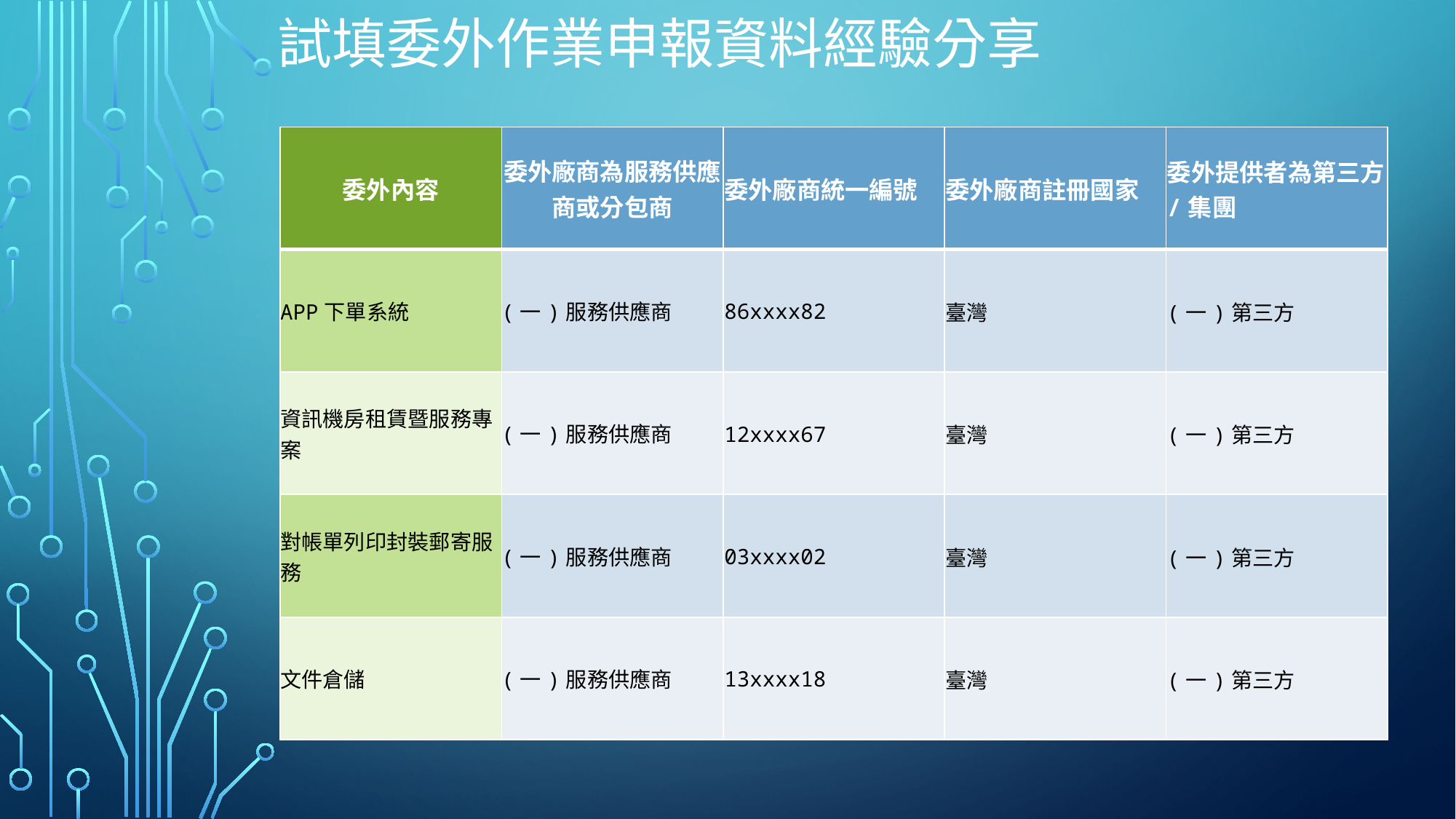

試填委外作業申報資料經驗分享
| 委外內容 | 委外廠商為服務供應商或分包商 | 委外廠商統一編號 | 委外廠商註冊國家 | 委外提供者為第三方/集團 |
| --- | --- | --- | --- | --- |
| APP下單系統 | (一)服務供應商 | 86xxxx82 | 臺灣 | (一)第三方 |
| 資訊機房租賃暨服務專案 | (一)服務供應商 | 12xxxx67 | 臺灣 | (一)第三方 |
| 對帳單列印封裝郵寄服務 | (一)服務供應商 | 03xxxx02 | 臺灣 | (一)第三方 |
| 文件倉儲 | (一)服務供應商 | 13xxxx18 | 臺灣 | (一)第三方 |